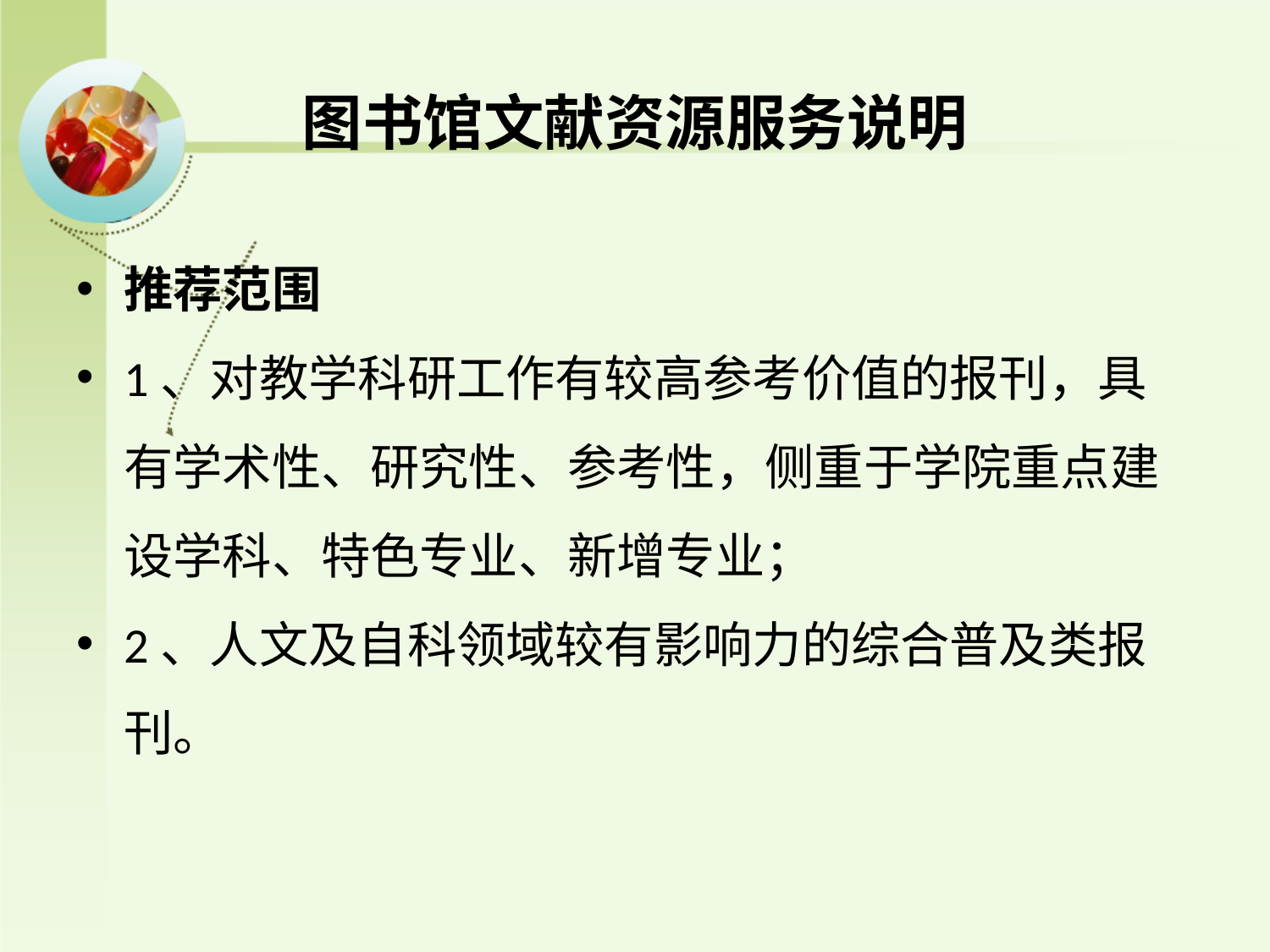

# 图书馆文献资源服务说明
推荐范围
1、对教学科研工作有较高参考价值的报刊，具有学术性、研究性、参考性，侧重于学院重点建设学科、特色专业、新增专业；
2、人文及自科领域较有影响力的综合普及类报刊。